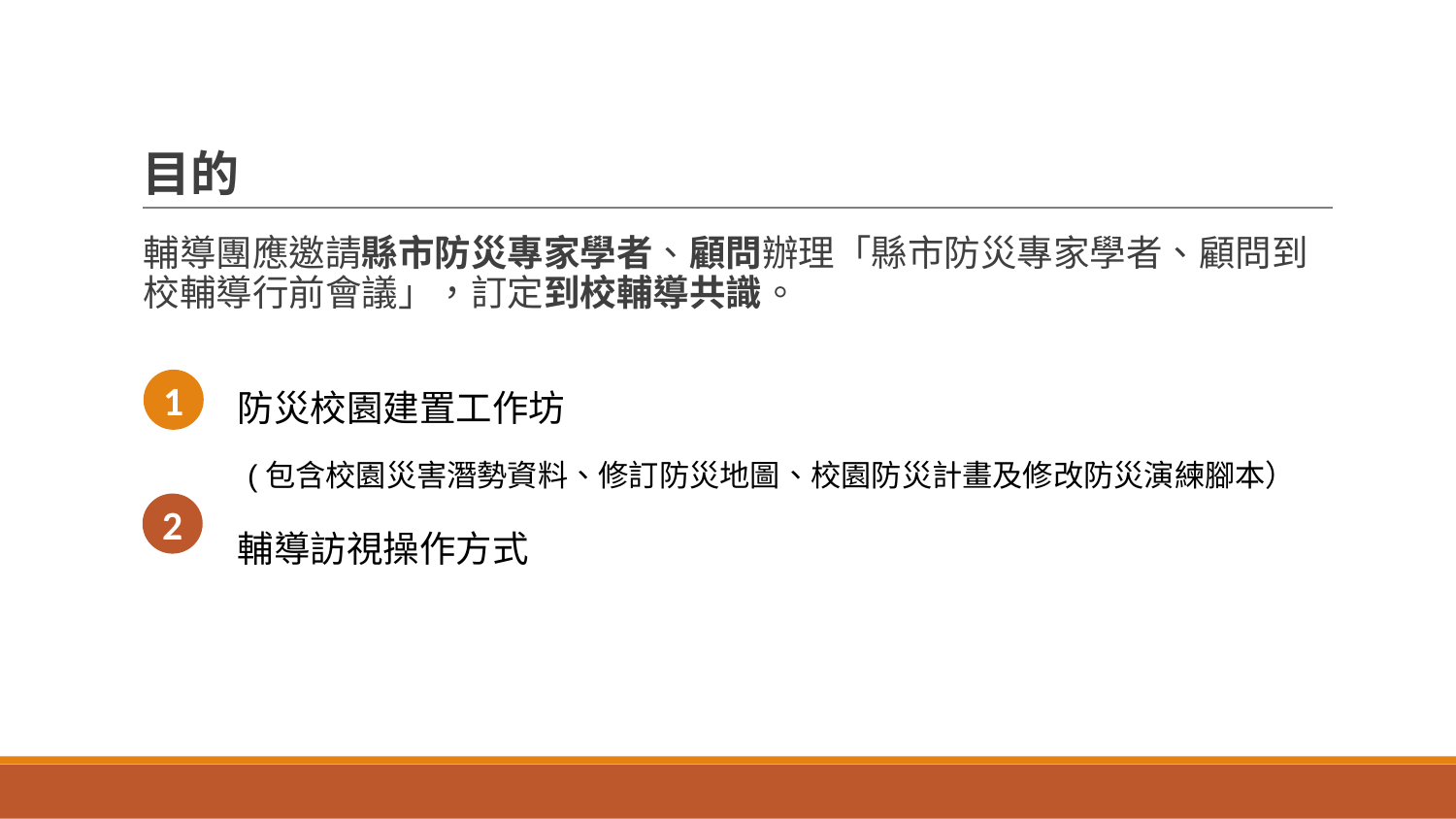

# 目的
輔導團應邀請縣市防災專家學者、顧問辦理「縣市防災專家學者、顧問到校輔導行前會議」，訂定到校輔導共識。
防災校園建置工作坊
 (包含校園災害潛勢資料、修訂防災地圖、校園防災計畫及修改防災演練腳本）
輔導訪視操作方式
1
2